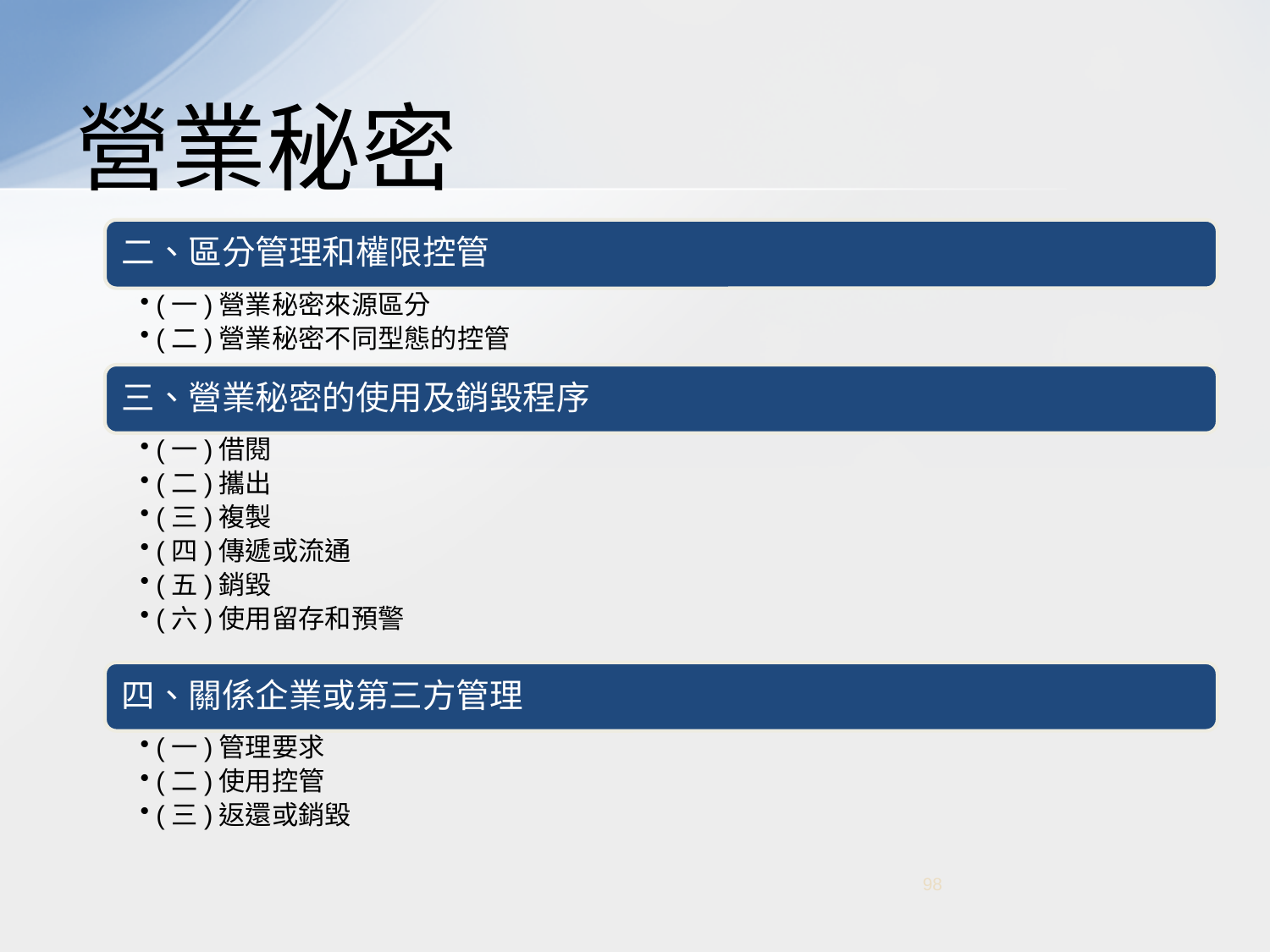

# 營業秘密
二、區分管理和權限控管
(一)營業秘密來源區分
(二)營業秘密不同型態的控管
三、營業秘密的使用及銷毀程序
(一)借閱
(二)攜出
(三)複製
(四)傳遞或流通
(五)銷毀
(六)使用留存和預警
四、關係企業或第三方管理
(一)管理要求
(二)使用控管
(三)返還或銷毀
98